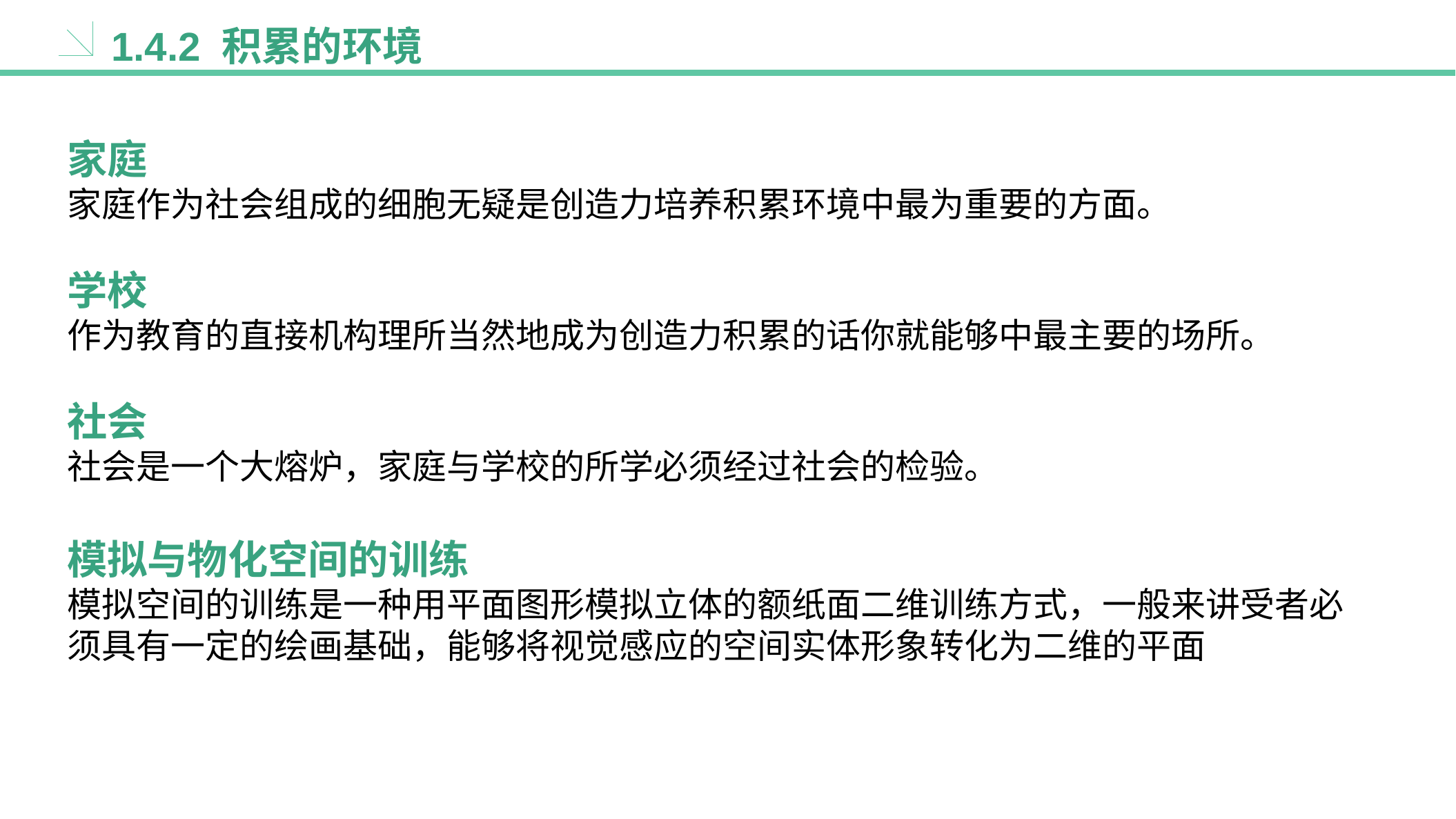

1.4.2 积累的环境
家庭
家庭作为社会组成的细胞无疑是创造力培养积累环境中最为重要的方面。

学校
作为教育的直接机构理所当然地成为创造力积累的话你就能够中最主要的场所。

社会
社会是一个大熔炉，家庭与学校的所学必须经过社会的检验。

模拟与物化空间的训练
模拟空间的训练是一种用平面图形模拟立体的额纸面二维训练方式，一般来讲受者必须具有一定的绘画基础，能够将视觉感应的空间实体形象转化为二维的平面